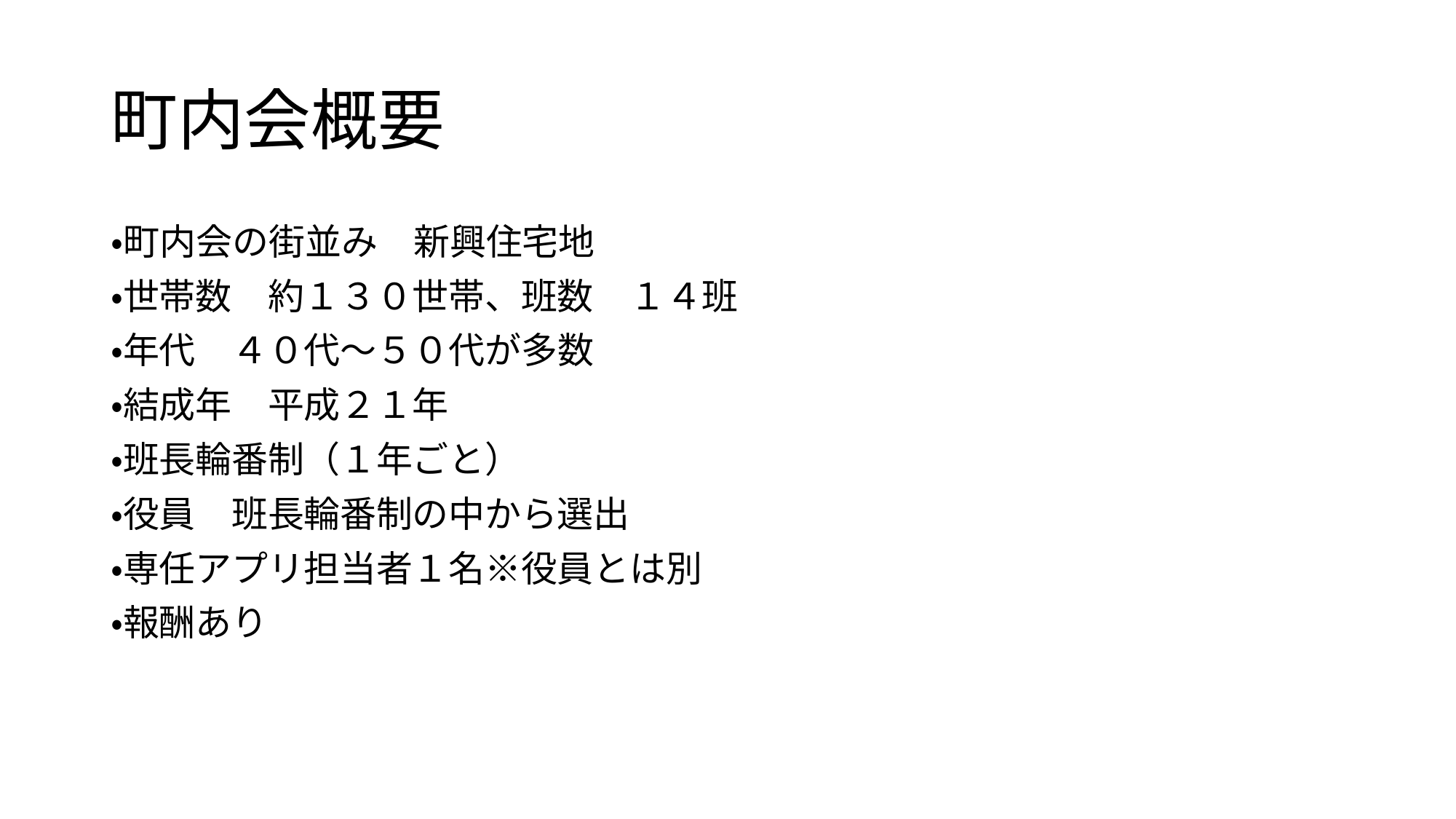

# 町内会概要
・町内会の街並み　新興住宅地
・世帯数　約１３０世帯、班数　１４班
・年代　４０代〜５０代が多数
・結成年　平成２１年
・班長輪番制（１年ごと）
・役員　班長輪番制の中から選出
・専任アプリ担当者１名※役員とは別
・報酬あり